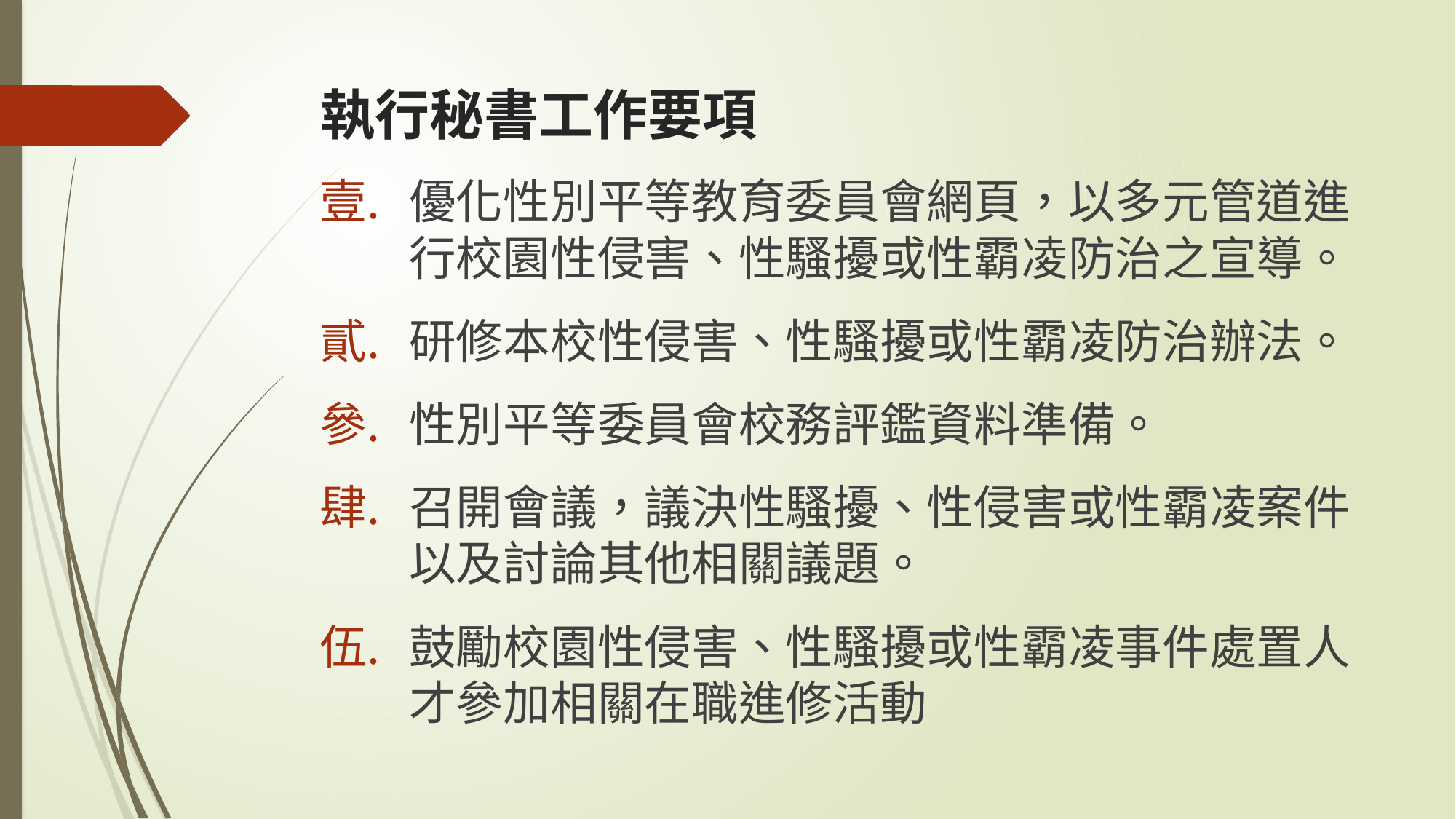

# 執行秘書工作要項
優化性別平等教育委員會網頁，以多元管道進行校園性侵害、性騷擾或性霸凌防治之宣導。
研修本校性侵害、性騷擾或性霸凌防治辦法。
性別平等委員會校務評鑑資料準備。
召開會議，議決性騷擾、性侵害或性霸凌案件以及討論其他相關議題。
鼓勵校園性侵害、性騷擾或性霸凌事件處置人才參加相關在職進修活動